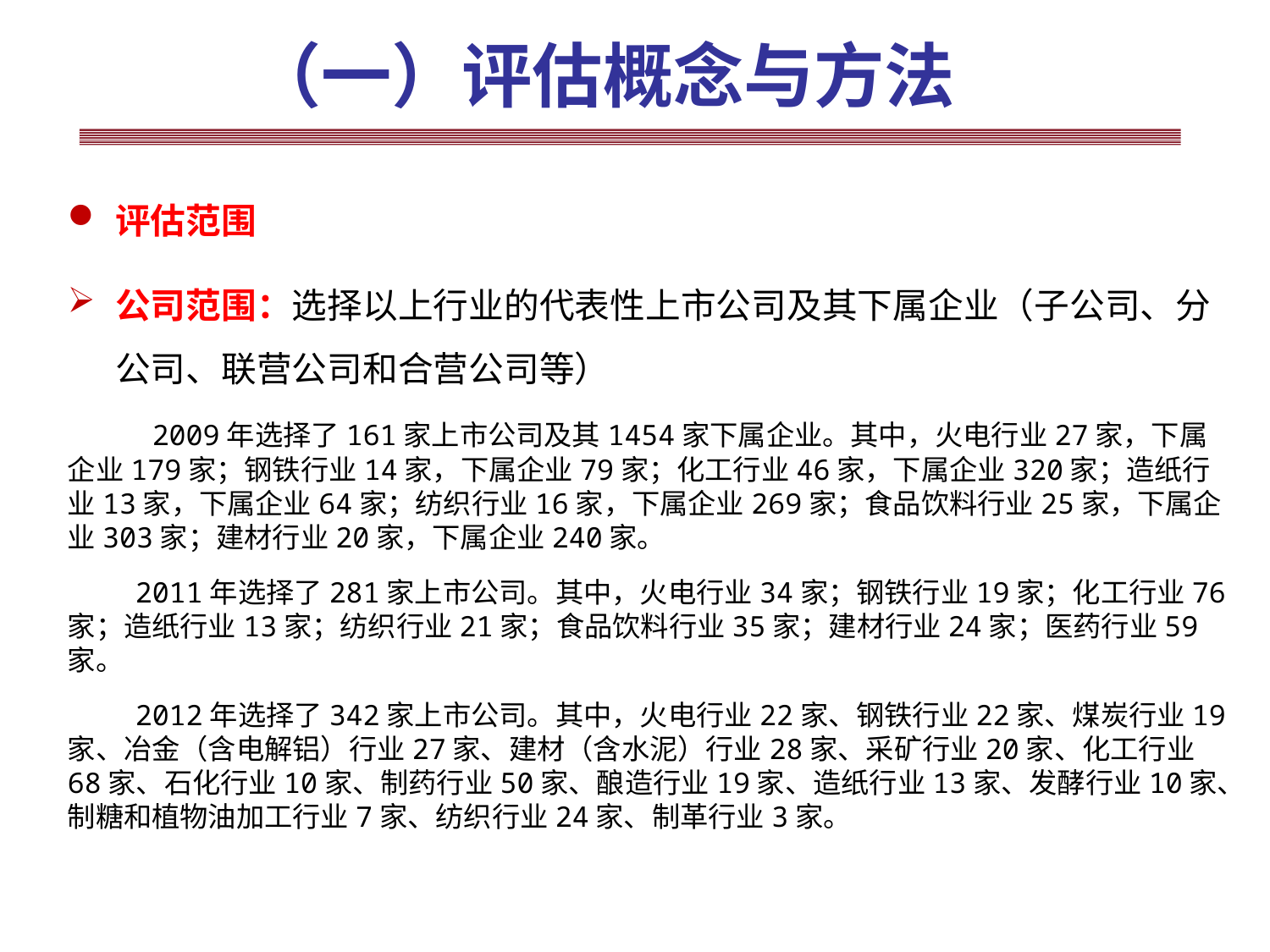

# （一）评估概念与方法

评估范围
公司范围：选择以上行业的代表性上市公司及其下属企业（子公司、分公司、联营公司和合营公司等）
    2009年选择了161家上市公司及其1454家下属企业。其中，火电行业27家，下属企业179家；钢铁行业14家，下属企业79家；化工行业46家，下属企业320家；造纸行业13家，下属企业64家；纺织行业16家，下属企业269家；食品饮料行业25家，下属企业303家；建材行业20家，下属企业240家。
    2011年选择了281家上市公司。其中，火电行业34家；钢铁行业19家；化工行业76家；造纸行业13家；纺织行业21家；食品饮料行业35家；建材行业24家；医药行业59家。
    2012年选择了342家上市公司。其中，火电行业22家、钢铁行业22家、煤炭行业19家、冶金（含电解铝）行业27家、建材（含水泥）行业28家、采矿行业20家、化工行业68家、石化行业10家、制药行业50家、酿造行业19家、造纸行业13家、发酵行业10家、制糖和植物油加工行业7家、纺织行业24家、制革行业3家。